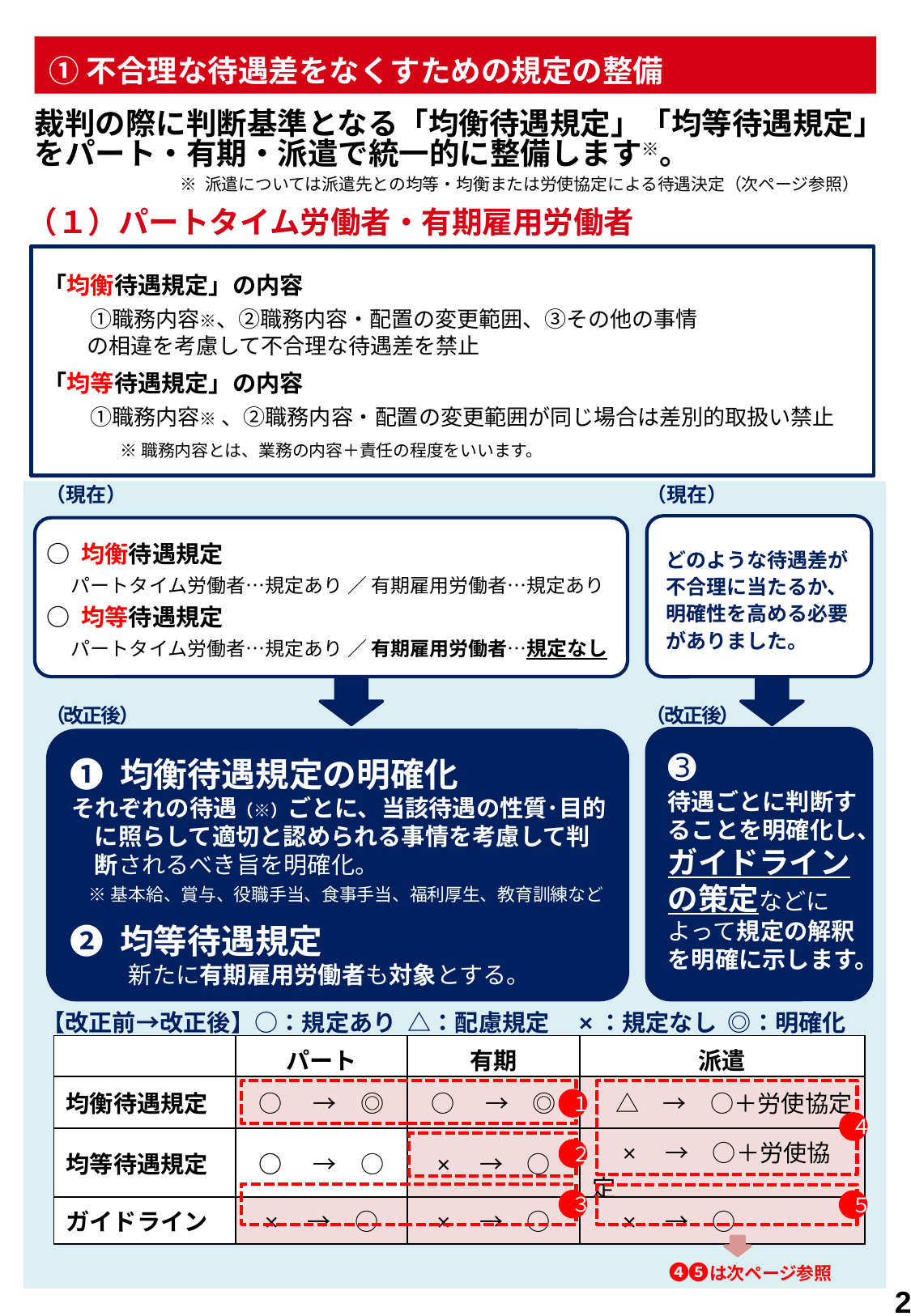

①不合理な待遇差をなくすための規定の整備
裁判の際に判断基準となる「均衡待遇規定」「均等待遇規定」をパート・有期・派遣で統一的に整備します※。
※ 派遣については派遣先との均等・均衡または労使協定による待遇決定（次ページ参照）
（１）パートタイム労働者・有期雇用労働者
「均衡待遇規定」の内容
　　①職務内容※、②職務内容・配置の変更範囲、③その他の事情
　　の相違を考慮して不合理な待遇差を禁止
「均等待遇規定」の内容
　　①職務内容※ 、②職務内容・配置の変更範囲が同じ場合は差別的取扱い禁止
　　　　※ 職務内容とは、業務の内容＋責任の程度をいいます。
（現在）
（現在）

どのような待遇差が不合理に当たるか、明確性を高める必要がありました。

○ 均衡待遇規定
　 パートタイム労働者…規定あり ／ 有期雇用労働者…規定あり
○ 均等待遇規定
　 パートタイム労働者…規定あり ／ 有期雇用労働者…規定なし

（改正後）
（改正後）
➌
待遇ごとに判断することを明確化し、ガイドラインの策定などによって規定の解釈を明確に示します。
➊ 均衡待遇規定の明確化
それぞれの待遇（※）ごとに、当該待遇の性質･目的に照らして適切と認められる事情を考慮して判断されるべき旨を明確化。
  ※基本給、賞与、役職手当、食事手当、福利厚生、教育訓練など
➋ 均等待遇規定
　　新たに有期雇用労働者も対象とする。
　【改正前→改正後】○：規定あり  △：配慮規定　×：規定なし  ◎：明確化
|  | パート | 有期 | 派遣 |
| --- | --- | --- | --- |
| 均衡待遇規定 | ○　→　◎ | ○　→　◎ | △　→　○＋労使協定 |
| 均等待遇規定 | ○　→　○ | ×　→　○ | ×　→　○＋労使協定 |
| ガイドライン | ×　→　○ | ×　→　○ | ×　→　○ |

１
４

２

３
５

　➍➎は次ページ参照
2